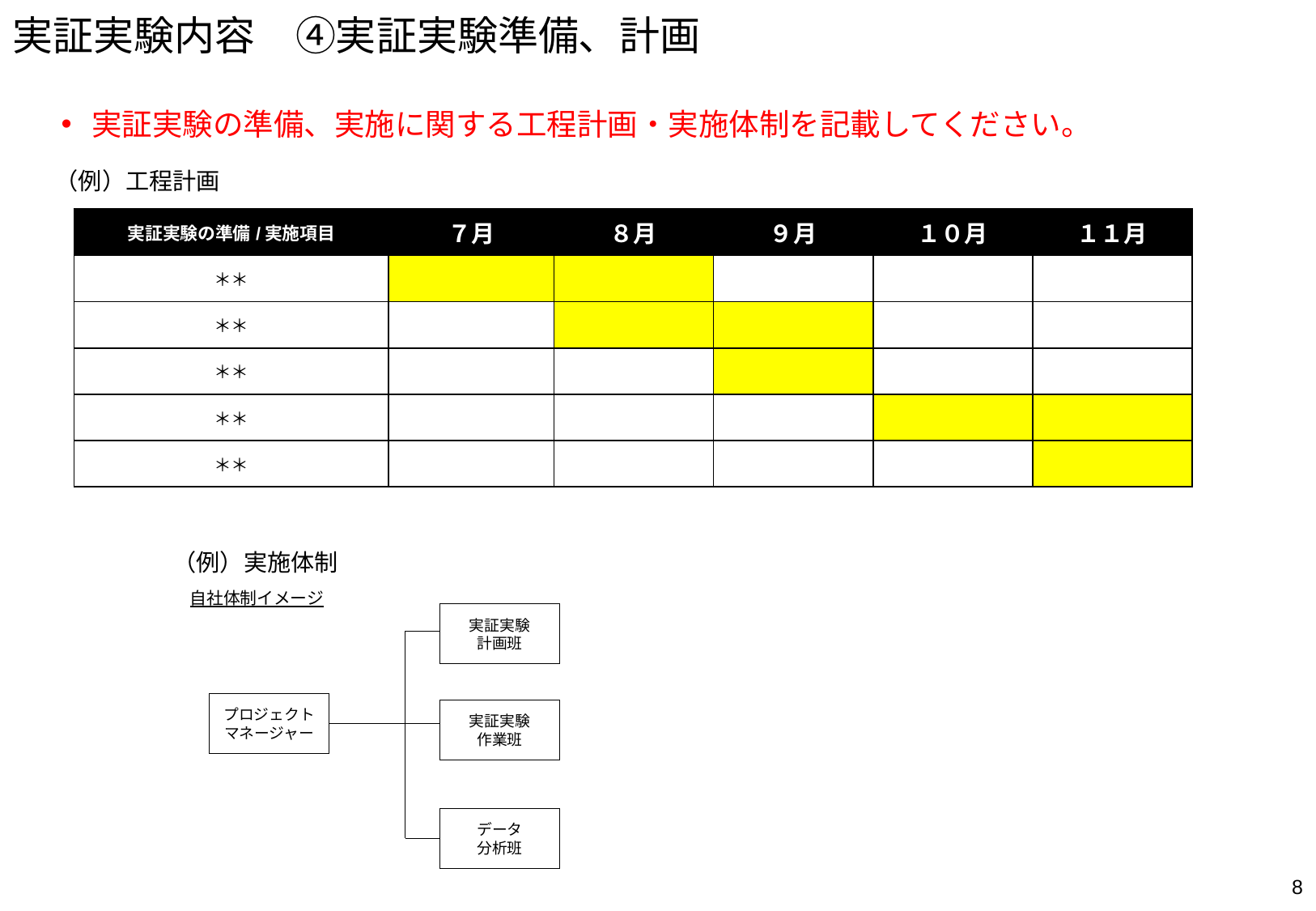

# 実証実験内容　④実証実験準備、計画
実証実験の準備、実施に関する工程計画・実施体制を記載してください。

（例）工程計画
| 実証実験の準備/実施項目 | ７月 | ８月 | ９月 | １０月 | １１月 |
| --- | --- | --- | --- | --- | --- |
| ＊＊ |  |  |  |  |  |
| ＊＊ |  |  |  |  |  |
| ＊＊ |  |  |  |  |  |
| ＊＊ |  |  |  |  |  |
| ＊＊ |  |  |  |  |  |
（例）実施体制
自社体制イメージ
実証実験
計画班
プロジェクト
マネージャー
実証実験
作業班
データ
分析班
8